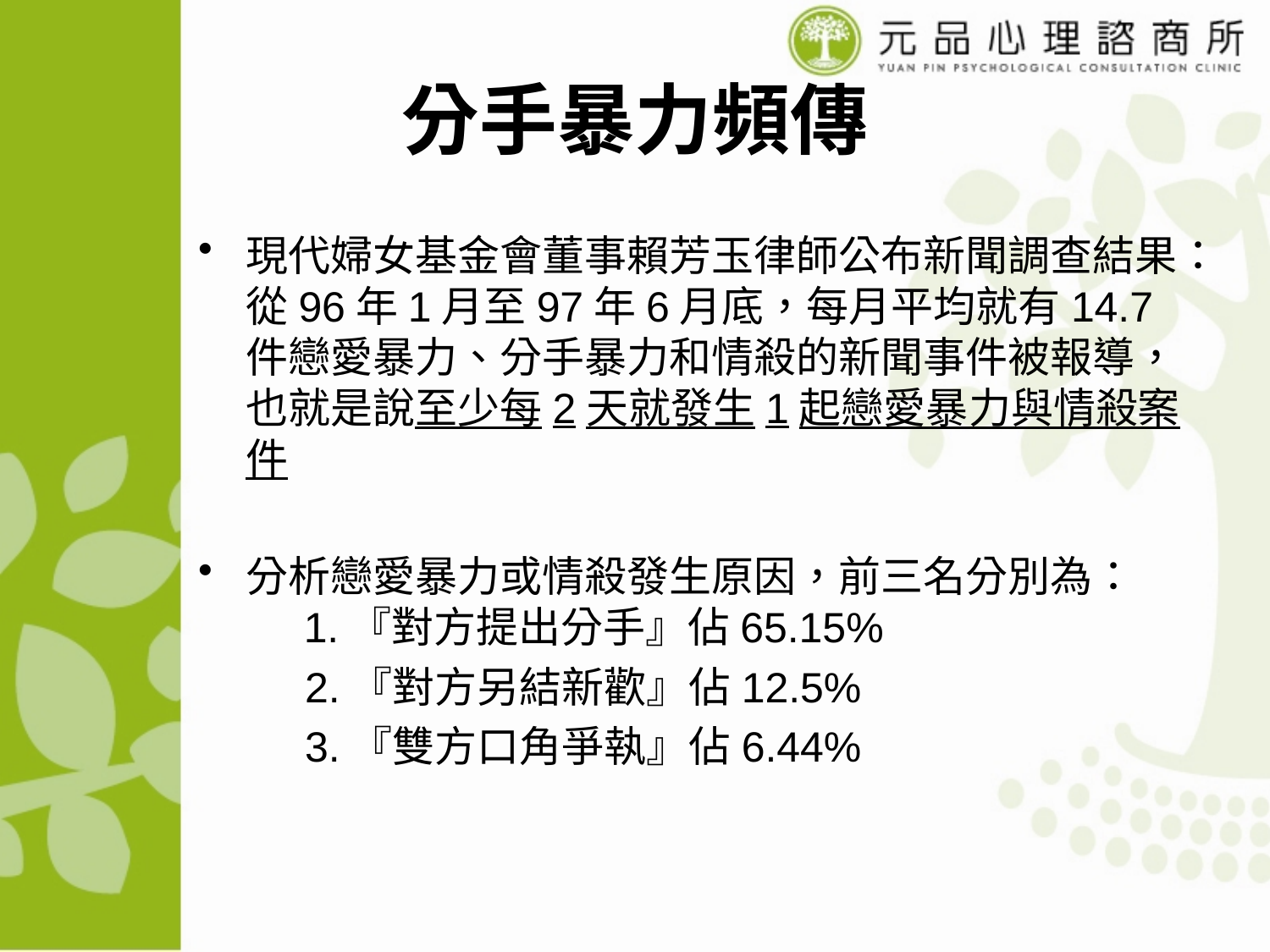

# 分手暴力頻傳
現代婦女基金會董事賴芳玉律師公布新聞調查結果：從96年1月至97年6月底，每月平均就有14.7件戀愛暴力、分手暴力和情殺的新聞事件被報導，也就是說至少每2天就發生1起戀愛暴力與情殺案件

分析戀愛暴力或情殺發生原因，前三名分別為：
     1.『對方提出分手』佔65.15%
         2.『對方另結新歡』佔12.5%
         3.『雙方口角爭執』佔6.44%